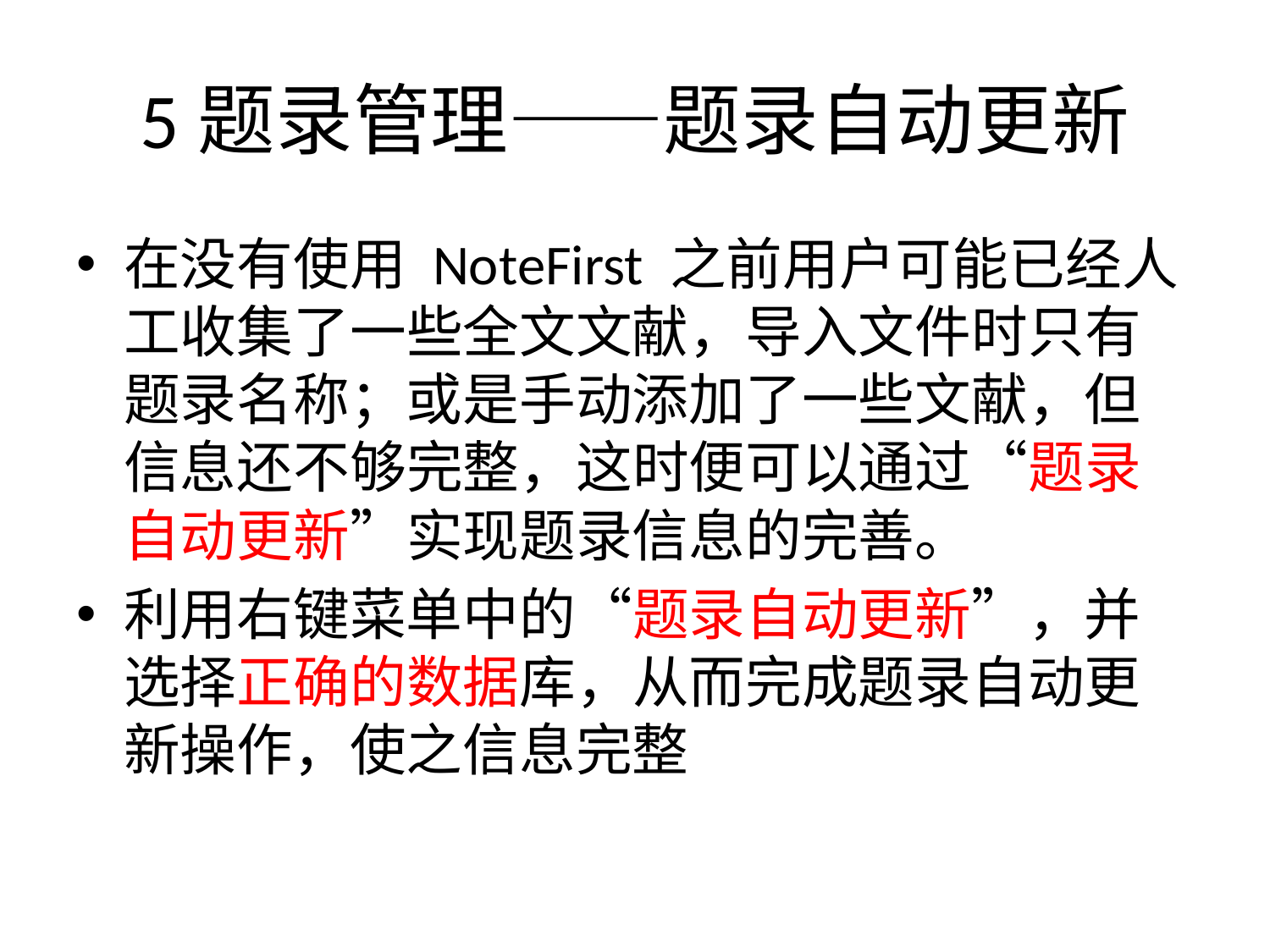

# 5题录管理——题录自动更新
在没有使用 NoteFirst 之前用户可能已经人工收集了一些全文文献，导入文件时只有题录名称；或是手动添加了一些文献，但信息还不够完整，这时便可以通过“题录自动更新”实现题录信息的完善。
利用右键菜单中的“题录自动更新”，并选择正确的数据库，从而完成题录自动更新操作，使之信息完整